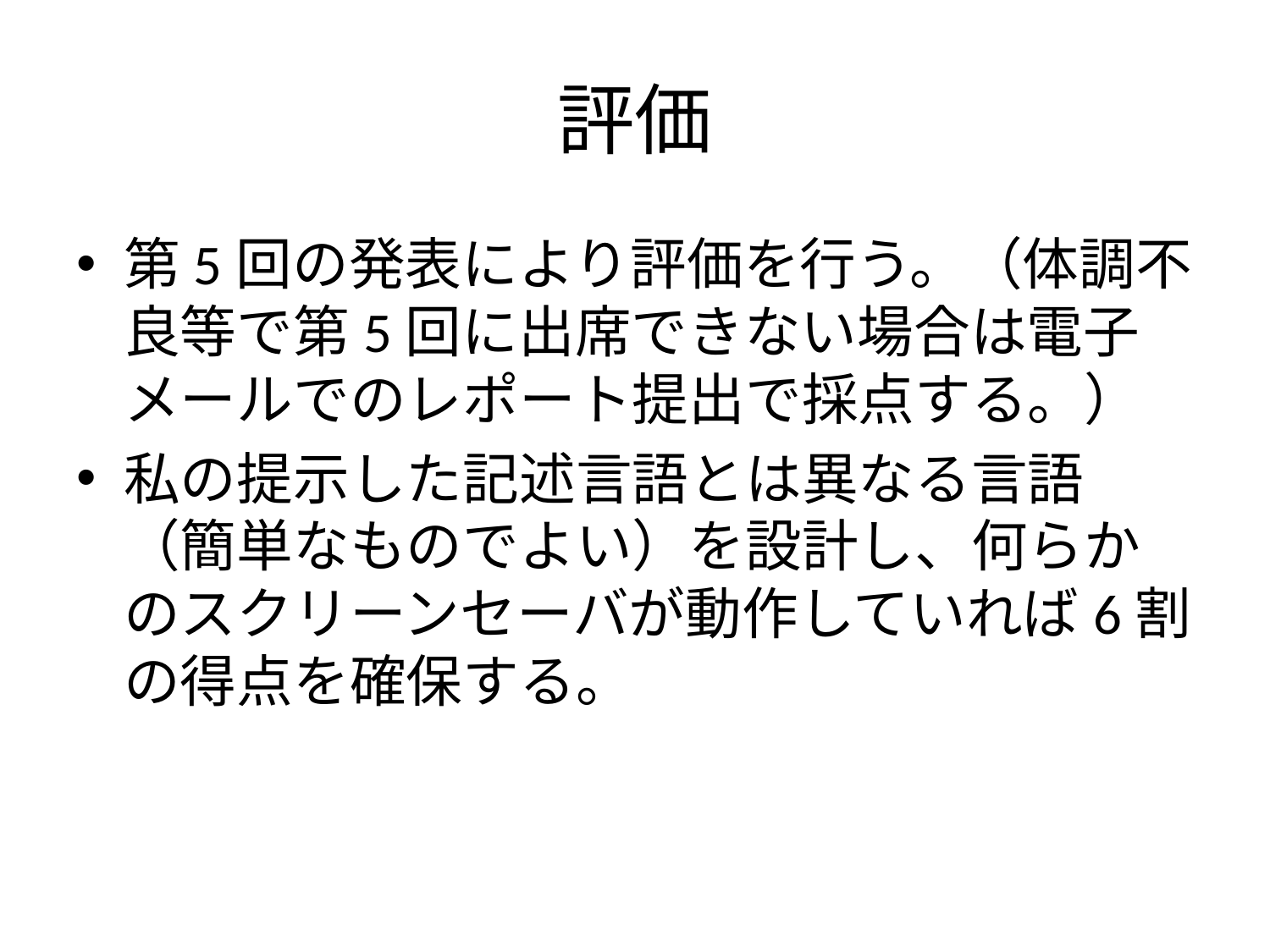

# 評価
第5回の発表により評価を行う。（体調不良等で第5回に出席できない場合は電子メールでのレポート提出で採点する。）
私の提示した記述言語とは異なる言語（簡単なものでよい）を設計し、何らかのスクリーンセーバが動作していれば6割の得点を確保する。